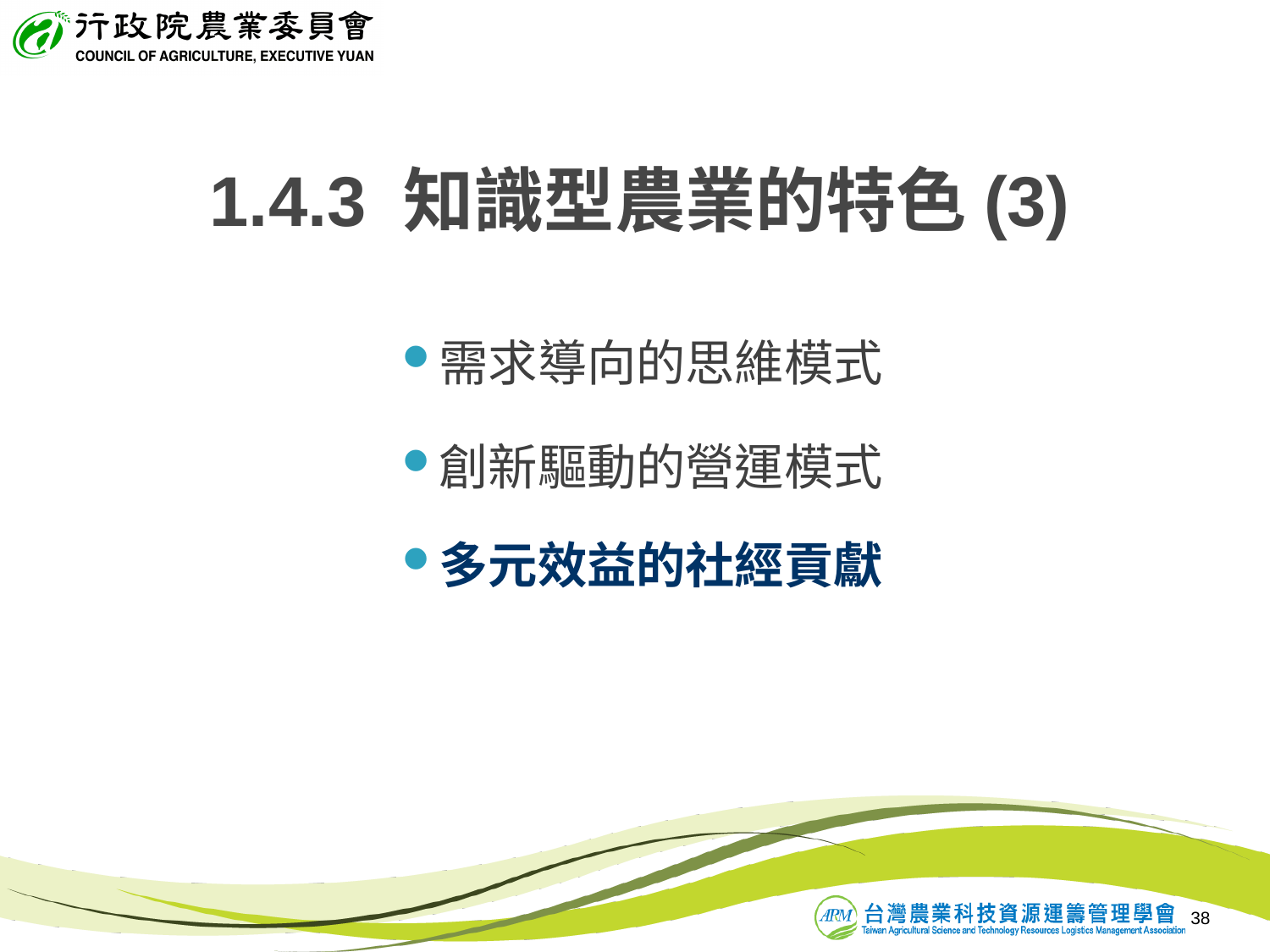

1.4.3 知識型農業的特色(3)
需求導向的思維模式
創新驅動的營運模式
多元效益的社經貢獻

38